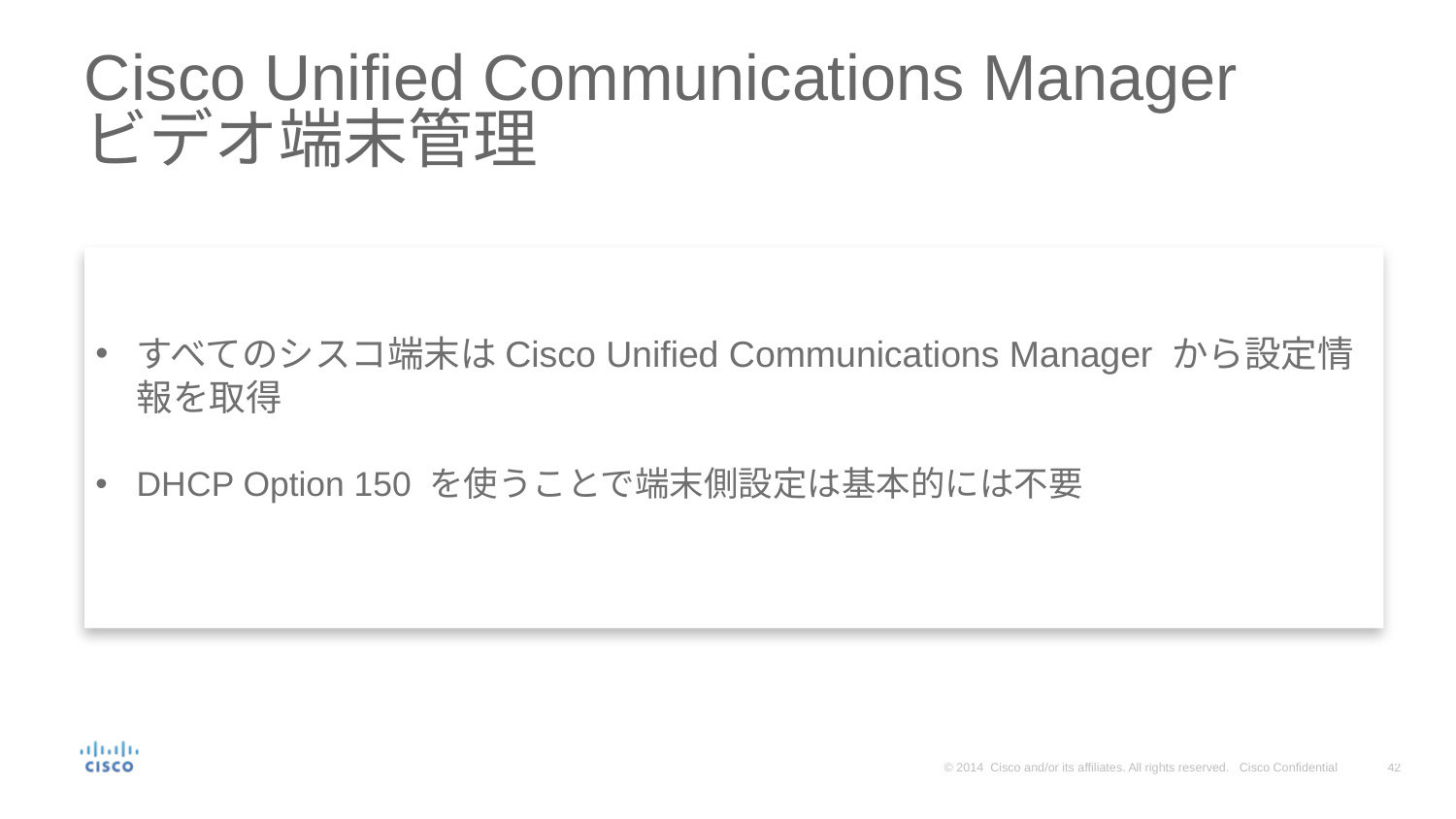

# Cisco Unified Communications Manager ビデオ端末管理
すべてのシスコ端末はCisco Unified Communications Manager から設定情報を取得

DHCP Option 150 を使うことで端末側設定は基本的には不要